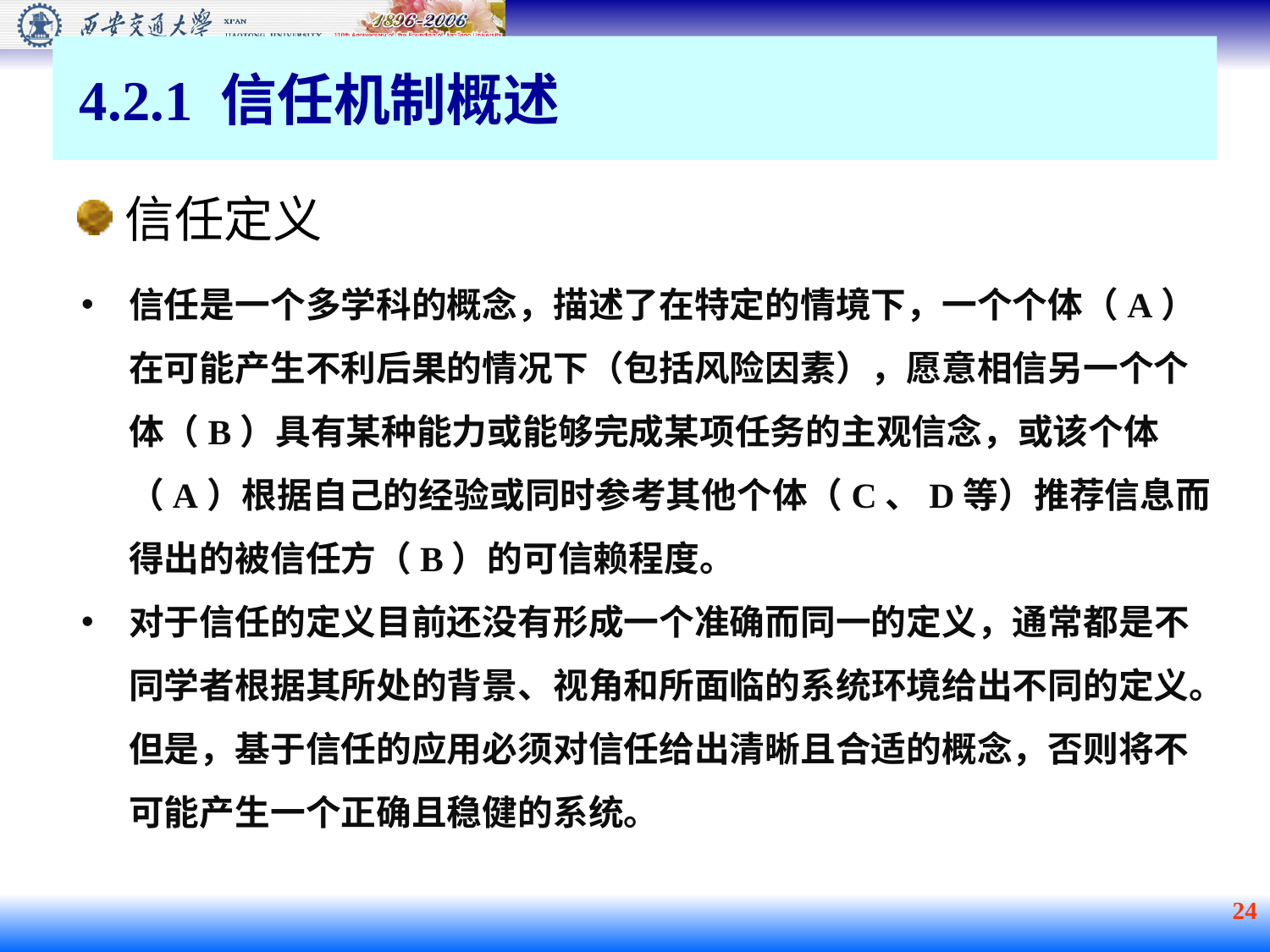

4.2.1 信任机制概述
信任定义
信任是一个多学科的概念，描述了在特定的情境下，一个个体（A）在可能产生不利后果的情况下（包括风险因素），愿意相信另一个个体（B）具有某种能力或能够完成某项任务的主观信念，或该个体（A）根据自己的经验或同时参考其他个体（C、D等）推荐信息而得出的被信任方（B）的可信赖程度。
对于信任的定义目前还没有形成一个准确而同一的定义，通常都是不同学者根据其所处的背景、视角和所面临的系统环境给出不同的定义。但是，基于信任的应用必须对信任给出清晰且合适的概念，否则将不可能产生一个正确且稳健的系统。
 24